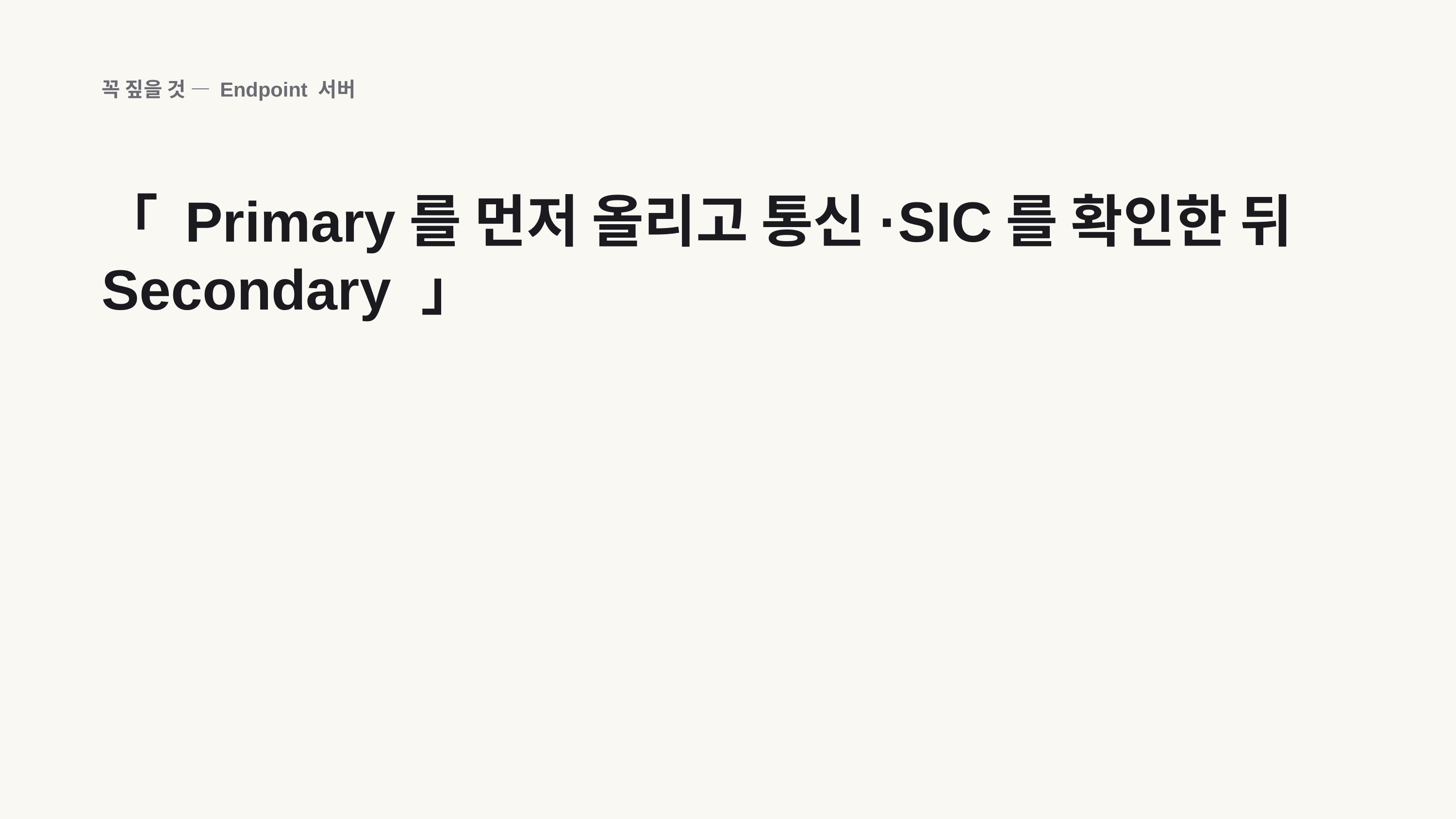

꼭 짚을 것 — Endpoint 서버
「 Primary를 먼저 올리고 통신·SIC를 확인한 뒤 Secondary 」